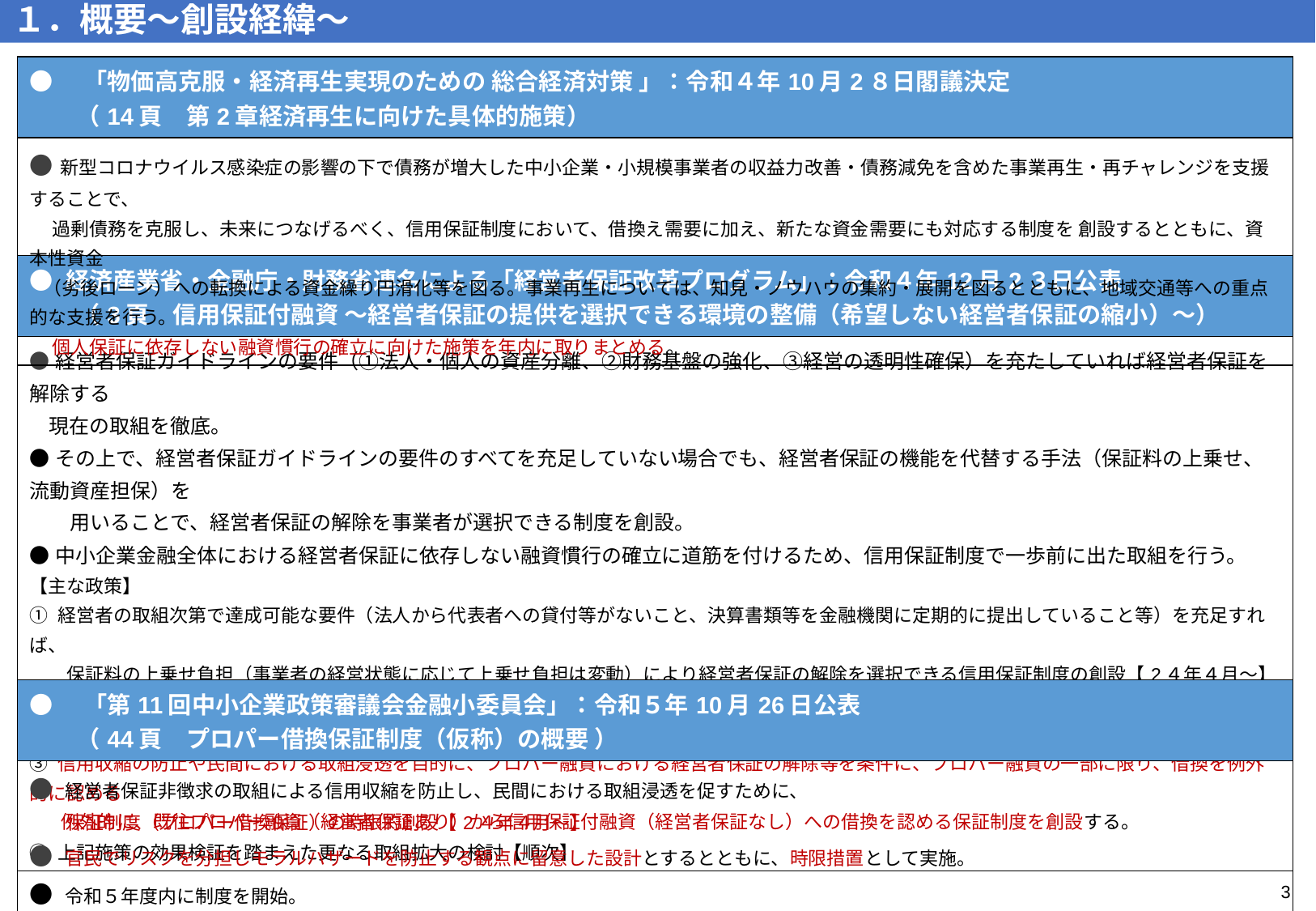

１．概要～創設経緯～
| ●　「物価高克服・経済再生実現のための 総合経済対策 」：令和４年10月2８日閣議決定 　　（14頁　第2章経済再生に向けた具体的施策） |
| --- |
| ●新型コロナウイルス感染症の影響の下で債務が増大した中小企業・小規模事業者の収益力改善・債務減免を含めた事業再生・再チャレンジを支援することで、 過剰債務を克服し、未来につなげるべく、信用保証制度において、借換え需要に加え、新たな資金需要にも対応する制度を 創設するとともに、資本性資金 （劣後ローン）への転換による資金繰り円滑化等を図る。事業再生については、知見・ノウハウの集約・展開を図るとともに、地域交通等への重点的な支援を行う。 個人保証に依存しない融資慣行の確立に向けた施策を年内に取りまとめる。 |

| ● 経済産業省・金融庁・財務省連名による「経営者保証改革プログラム」：令和４年12月2３日公表　 　　（3頁　信用保証付融資 ～経営者保証の提供を選択できる環境の整備（希望しない経営者保証の縮小）～） |
| --- |
| ●経営者保証ガイドラインの要件（①法人・個人の資産分離、②財務基盤の強化、③経営の透明性確保）を充たしていれば経営者保証を解除する 現在の取組を徹底。 ●その上で、経営者保証ガイドラインの要件のすべてを充足していない場合でも、経営者保証の機能を代替する手法（保証料の上乗せ、流動資産担保）を 　　用いることで、経営者保証の解除を事業者が選択できる制度を創設。 ●中小企業金融全体における経営者保証に依存しない融資慣行の確立に道筋を付けるため、信用保証制度で一歩前に出た取組を行う。 【主な政策】 ① 経営者の取組次第で達成可能な要件（法人から代表者への貸付等がないこと、決算書類等を金融機関に定期的に提出していること等）を充足すれば、 　　保証料の上乗せ負担（事業者の経営状態に応じて上乗せ負担は変動）により経営者保証の解除を選択できる信用保証制度の創設【2４年４月～】 　 （※）無担保保険の利用件数:40万件、経営者保証徴求比率92%（ともに２０２１年度（法人）） ② 流動資産（売掛債権、棚卸資産）を担保とする融資（ABL）に対する信用保証制度において、経営者保証の徴求を廃止【2４年４月～】 ③ 信用収縮の防止や民間における取組浸透を目的に、プロパー融資における経営者保証の解除等を条件に、プロパー融資の一部に限り、借換を例外的に認める 　　保証制度（プロパー借換保証）の時限的創設【2４年４月～】 ④ 上記施策の効果検証を踏まえた更なる取組拡大の検討【順次】 |
| ●　「第11回中小企業政策審議会金融小委員会」：令和５年10月26日公表　 　　（44頁　プロパー借換保証制度（仮称）の概要 ） |
| --- |
| ● 経営者保証非徴求の取組による信用収縮を防止し、民間における取組浸透を促すために、 　 例外的に、既往プロパー融資（経営者保証あり）から信用保証付融資（経営者保証なし）への借換を認める保証制度を創設する。 ● 官民でリスクを分担しモラルハザードを防止する観点に留意した設計とするとともに、時限措置として実施。 ● 令和５年度内に制度を開始。 |
3